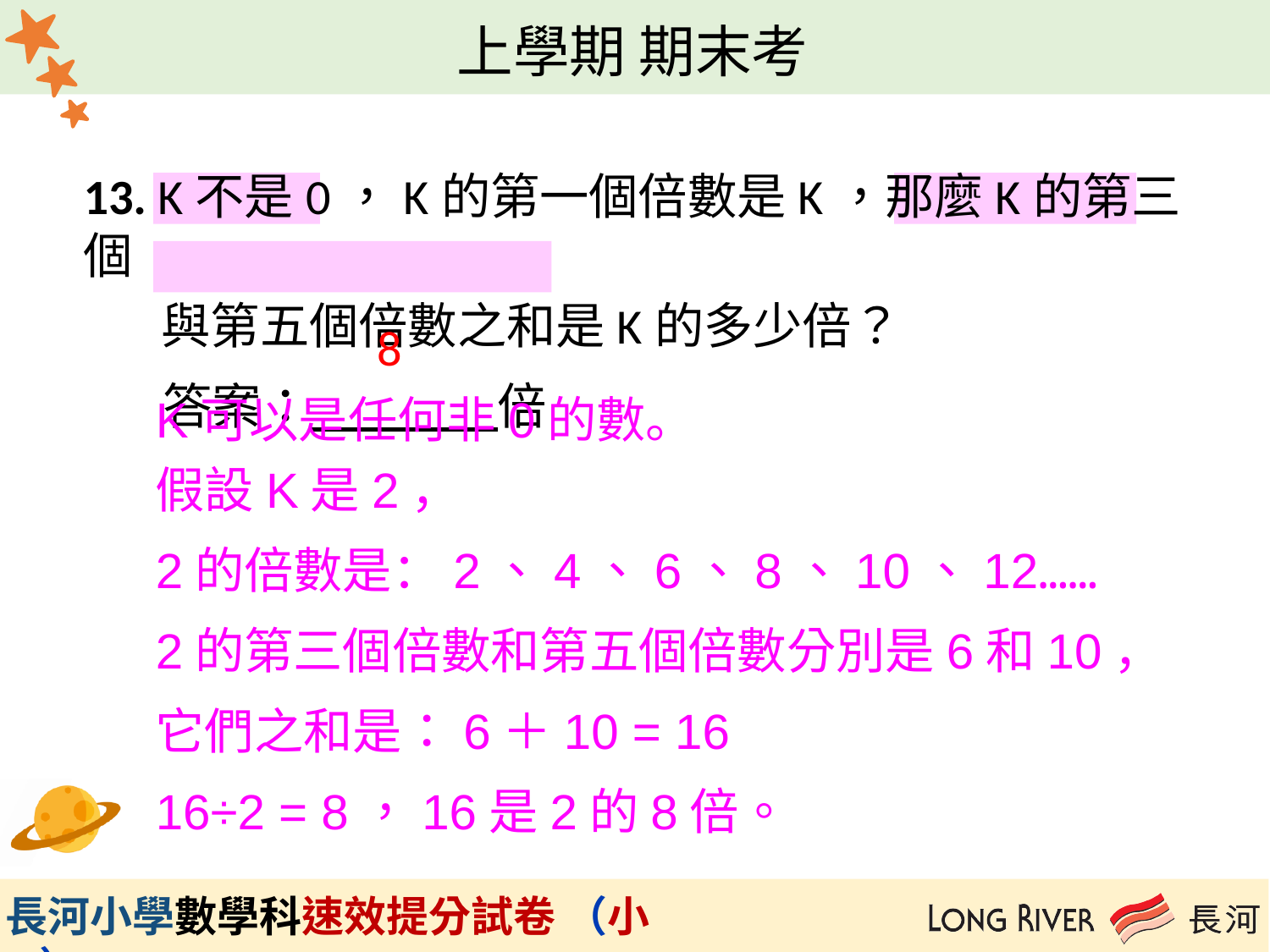

13. K不是0，K的第一個倍數是K，那麼K的第三個
      與第五個倍數之和是K的多少倍？
      答案：                 倍

8
K可以是任何非0的數。
假設K是2，
2的倍數是：2、4、6、8、10、12……
2的第三個倍數和第五個倍數分別是6和10，
它們之和是：6＋10 = 16
16÷2 = 8，16是2的8倍。